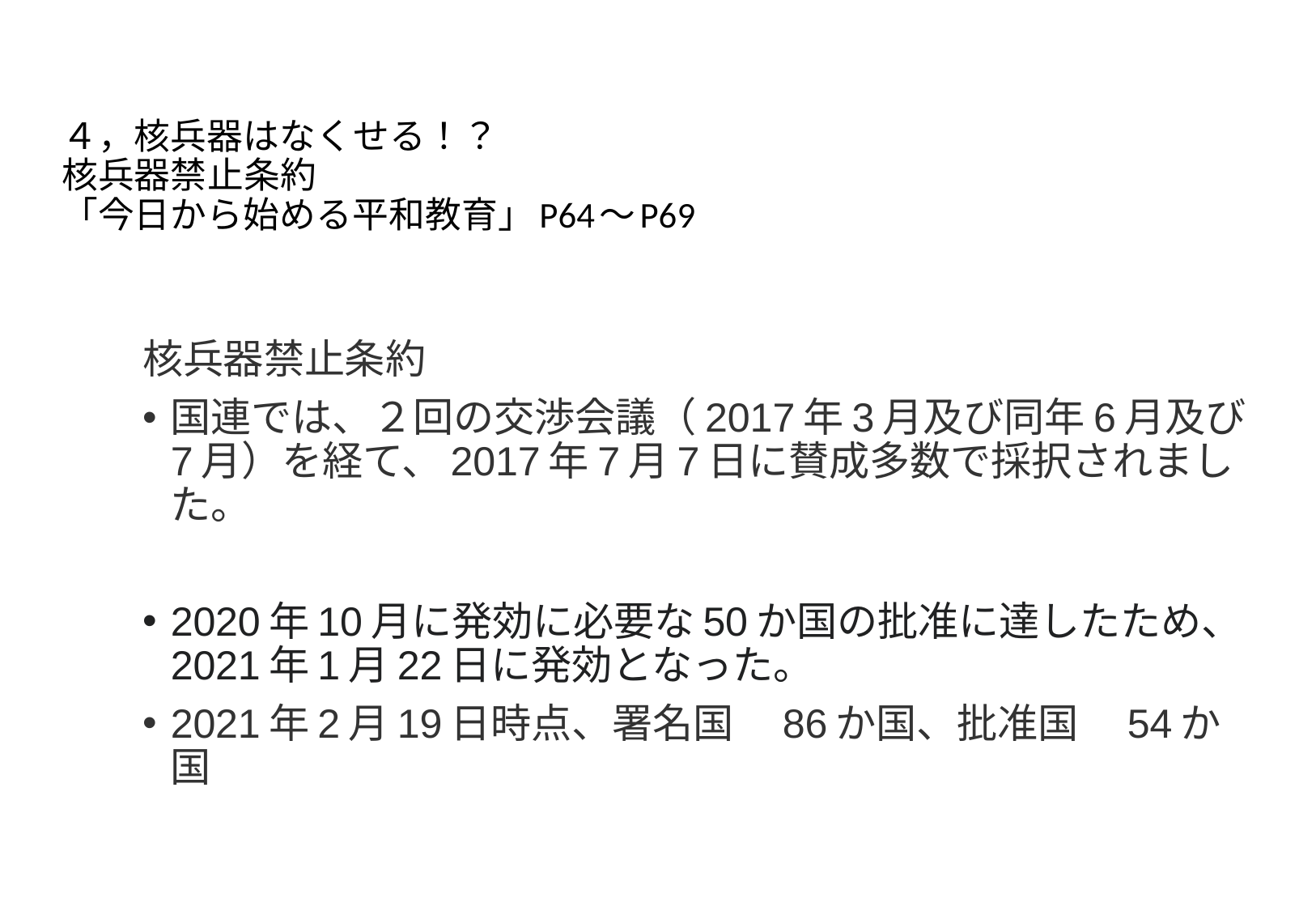

# ４，核兵器はなくせる！？ 核兵器禁止条約 「今日から始める平和教育」P64～P69
核兵器禁止条約
国連では、２回の交渉会議（2017年3月及び同年6月及び7月）を経て、2017年7月7日に賛成多数で採択されました。

2020年10月に発効に必要な50か国の批准に達したため、2021年1月22日に発効となった。
2021年2月19日時点、署名国　86か国、批准国　54か国